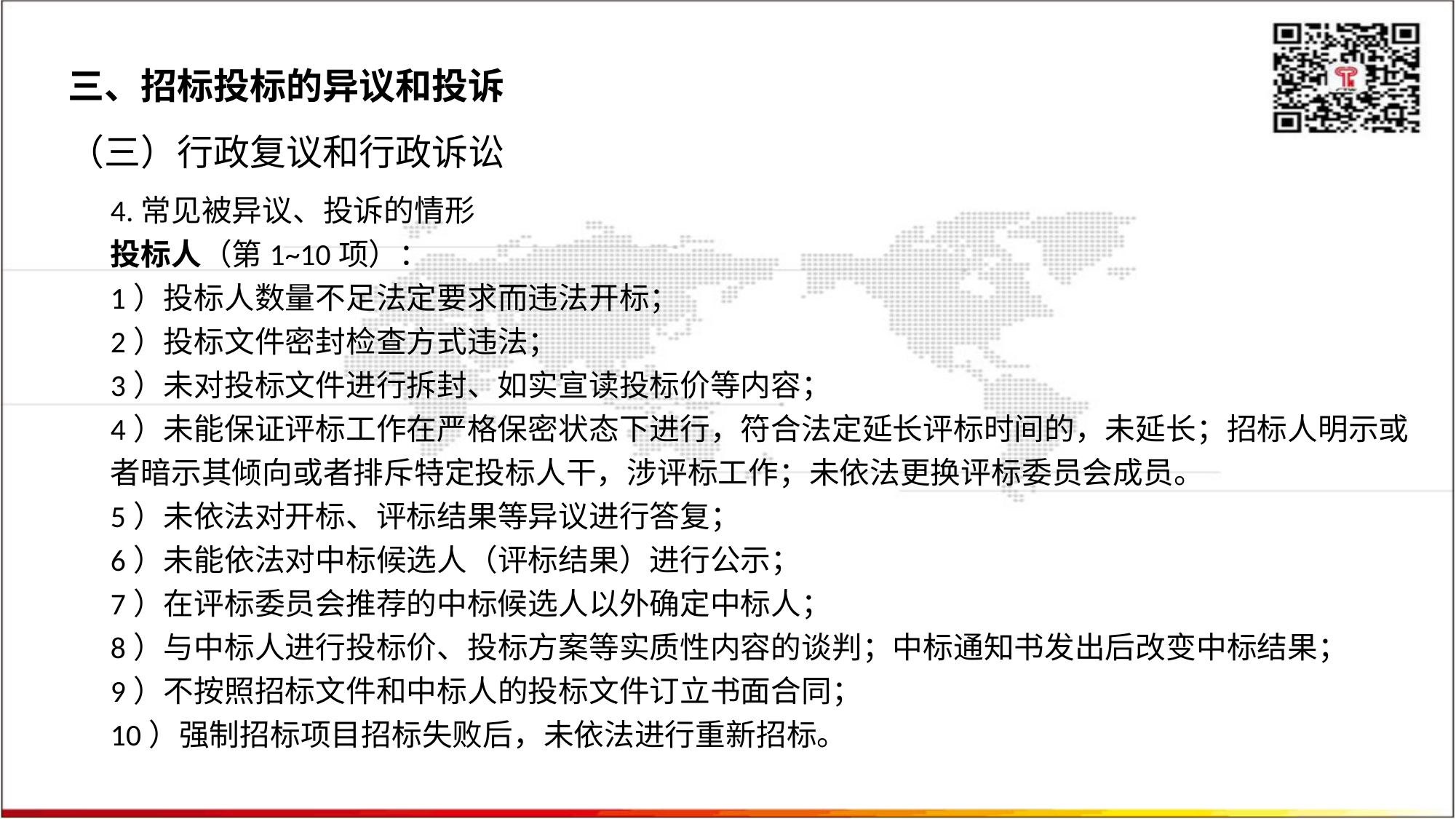

三、招标投标的异议和投诉
（三）行政复议和行政诉讼
4.常见被异议、投诉的情形
投标人（第1~10项）：
1）投标人数量不足法定要求而违法开标；
2）投标文件密封检查方式违法；
3）未对投标文件进行拆封、如实宣读投标价等内容；
4）未能保证评标工作在严格保密状态下进行，符合法定延长评标时间的，未延长；招标人明示或者暗示其倾向或者排斥特定投标人干，涉评标工作；未依法更换评标委员会成员。
5）未依法对开标、评标结果等异议进行答复；
6）未能依法对中标候选人（评标结果）进行公示；
7）在评标委员会推荐的中标候选人以外确定中标人；
8）与中标人进行投标价、投标方案等实质性内容的谈判；中标通知书发出后改变中标结果；
9）不按照招标文件和中标人的投标文件订立书面合同；
10）强制招标项目招标失败后，未依法进行重新招标。